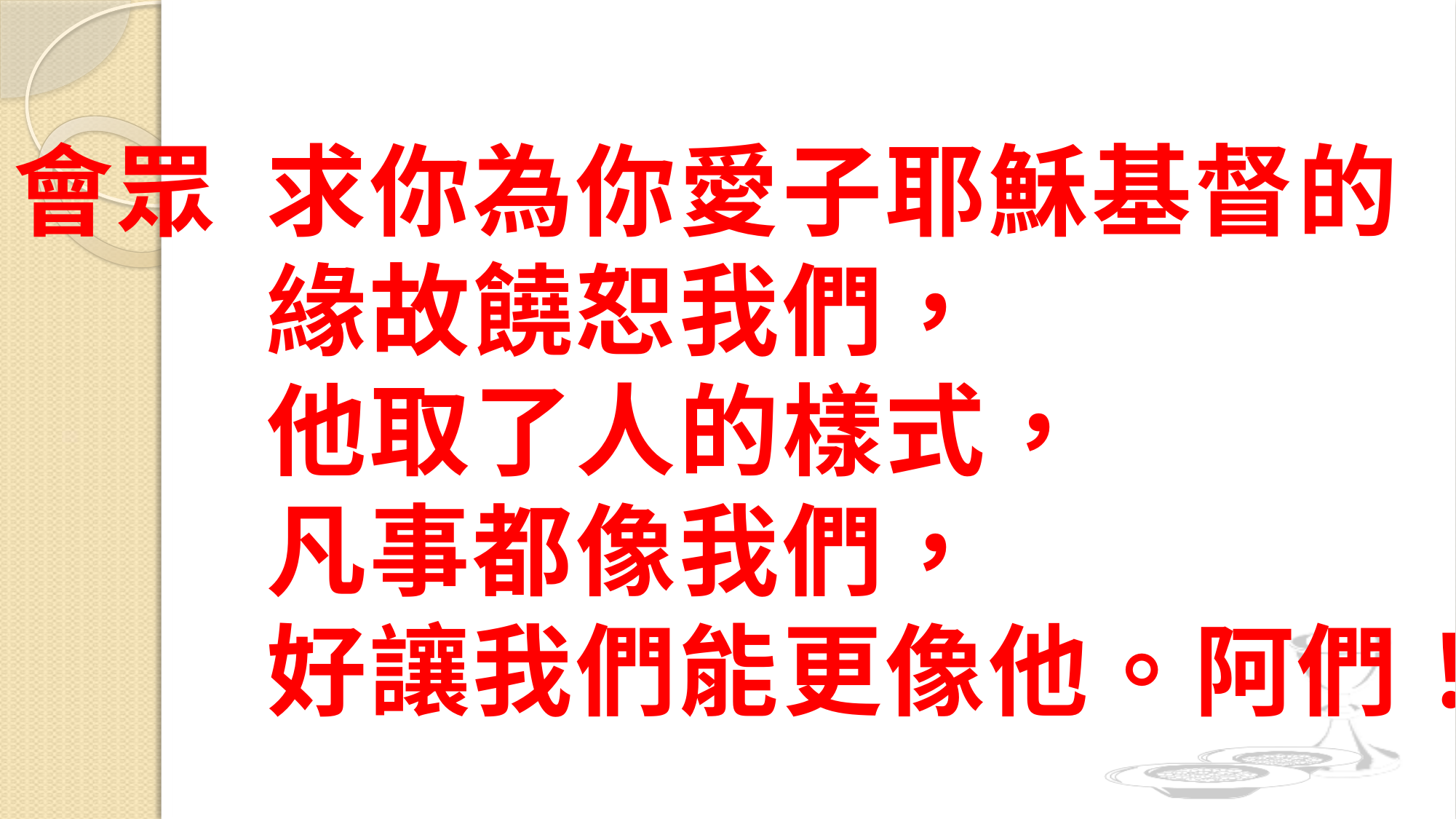

會眾
求你為你愛子耶穌基督的
緣故饒恕我們，
他取了人的樣式，
凡事都像我們，
好讓我們能更像他。阿們！